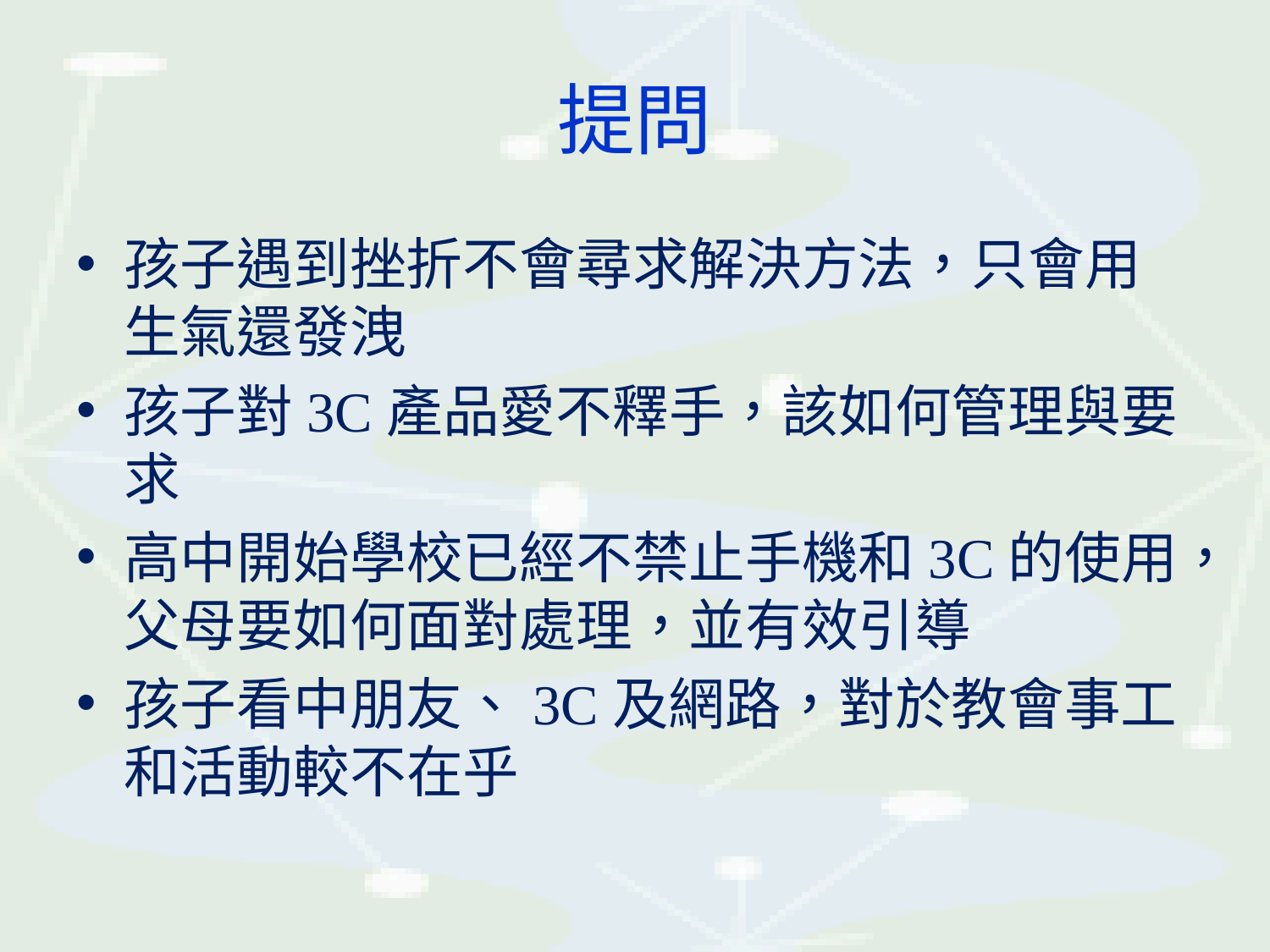

# 提問
孩子遇到挫折不會尋求解決方法，只會用生氣還發洩
孩子對3C產品愛不釋手，該如何管理與要求
高中開始學校已經不禁止手機和3C的使用，父母要如何面對處理，並有效引導
孩子看中朋友、3C及網路，對於教會事工和活動較不在乎